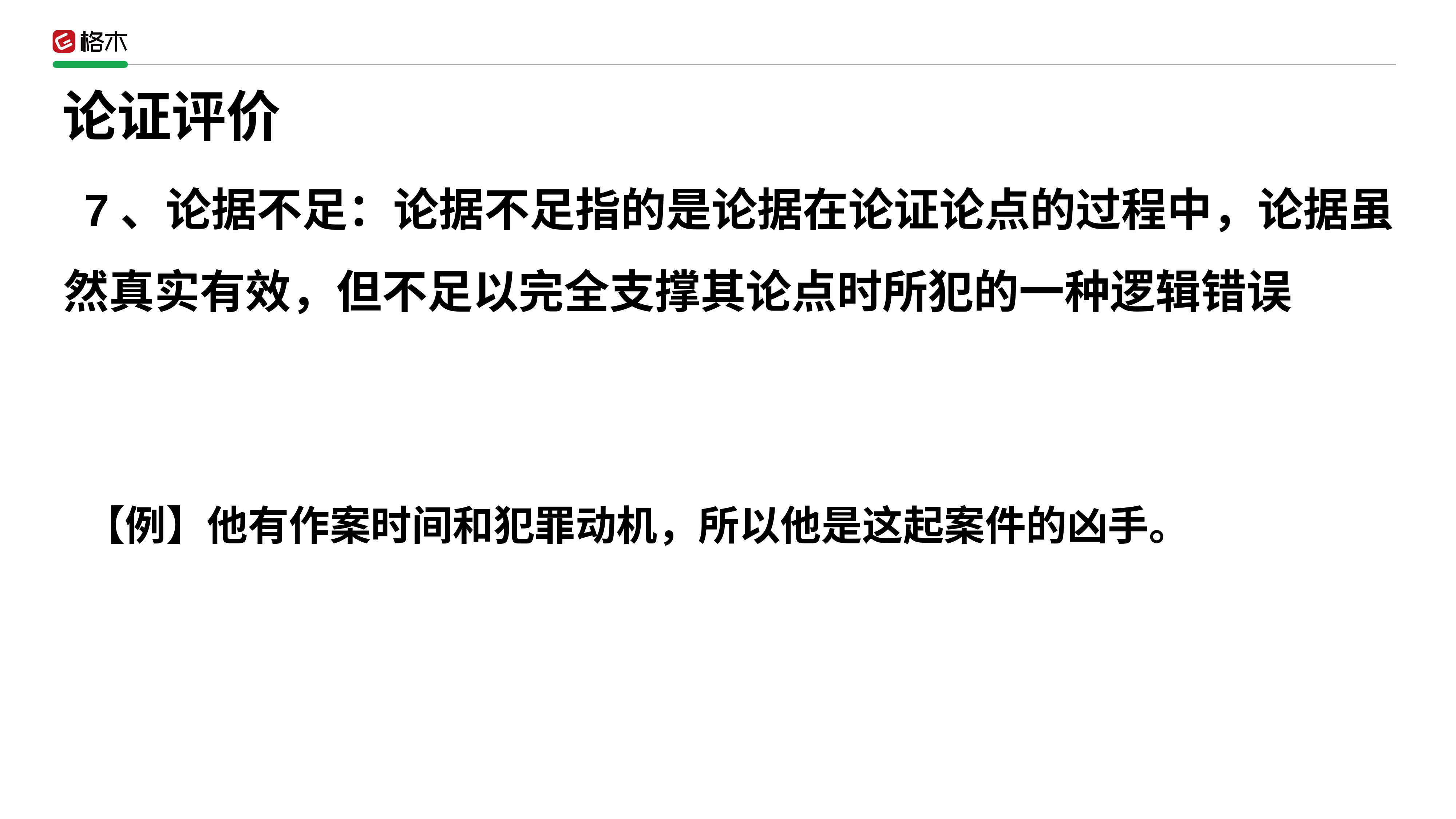

论证评价
7、论据不足：论据不足指的是论据在论证论点的过程中，论据虽然真实有效，但不足以完全支撑其论点时所犯的一种逻辑错误

【例】他有作案时间和犯罪动机，所以他是这起案件的凶手。